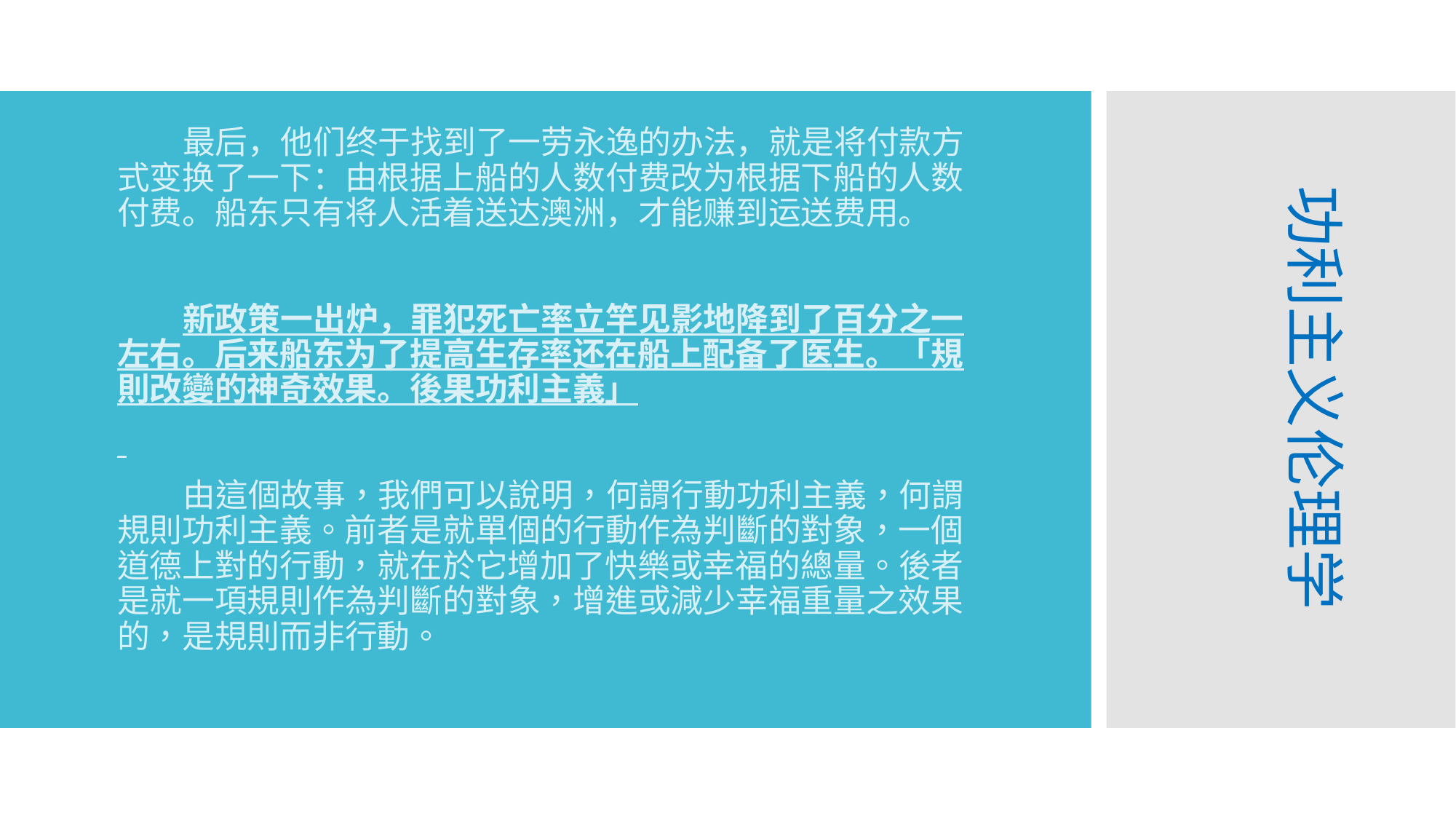

最后，他们终于找到了一劳永逸的办法，就是将付款方式变换了一下：由根据上船的人数付费改为根据下船的人数付费。船东只有将人活着送达澳洲，才能赚到运送费用。

        新政策一出炉，罪犯死亡率立竿见影地降到了百分之一左右。后来船东为了提高生存率还在船上配备了医生。「規則改變的神奇效果。後果功利主義」

        由這個故事，我們可以說明，何謂行動功利主義，何謂規則功利主義。前者是就單個的行動作為判斷的對象，一個道德上對的行動，就在於它增加了快樂或幸福的總量。後者是就一項規則作為判斷的對象，增進或減少幸福重量之效果的，是規則而非行動。

功利主义伦理学